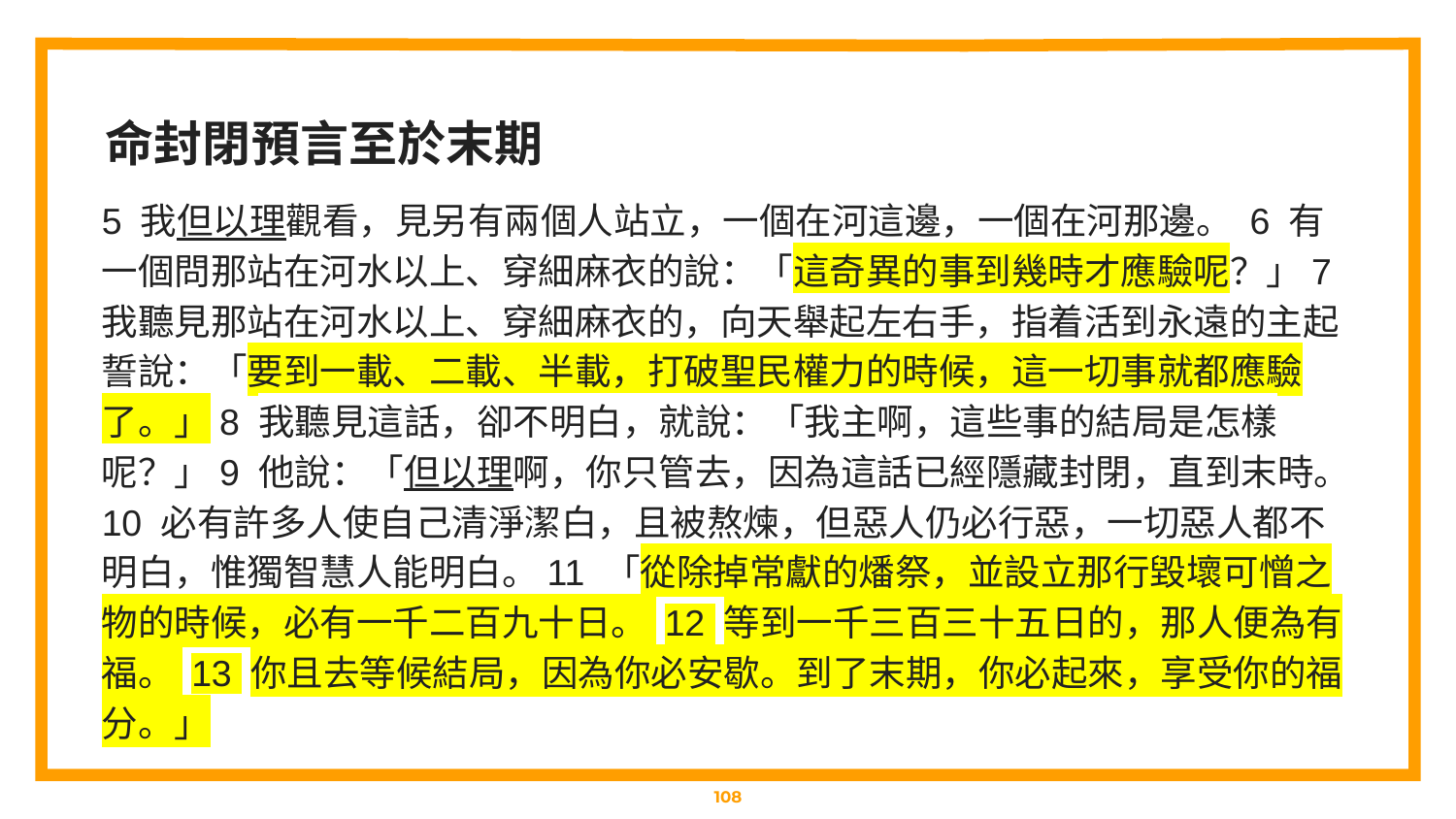

命封閉預言至於末期
5 我但以理觀看，見另有兩個人站立，一個在河這邊，一個在河那邊。 6 有一個問那站在河水以上、穿細麻衣的說：「這奇異的事到幾時才應驗呢？」7 我聽見那站在河水以上、穿細麻衣的，向天舉起左右手，指着活到永遠的主起誓說：「要到一載、二載、半載，打破聖民權力的時候，這一切事就都應驗了。」8 我聽見這話，卻不明白，就說：「我主啊，這些事的結局是怎樣呢？」9 他說：「但以理啊，你只管去，因為這話已經隱藏封閉，直到末時。 10 必有許多人使自己清淨潔白，且被熬煉，但惡人仍必行惡，一切惡人都不明白，惟獨智慧人能明白。11 「從除掉常獻的燔祭，並設立那行毀壞可憎之物的時候，必有一千二百九十日。 12 等到一千三百三十五日的，那人便為有福。 13 你且去等候結局，因為你必安歇。到了末期，你必起來，享受你的福分。」

108